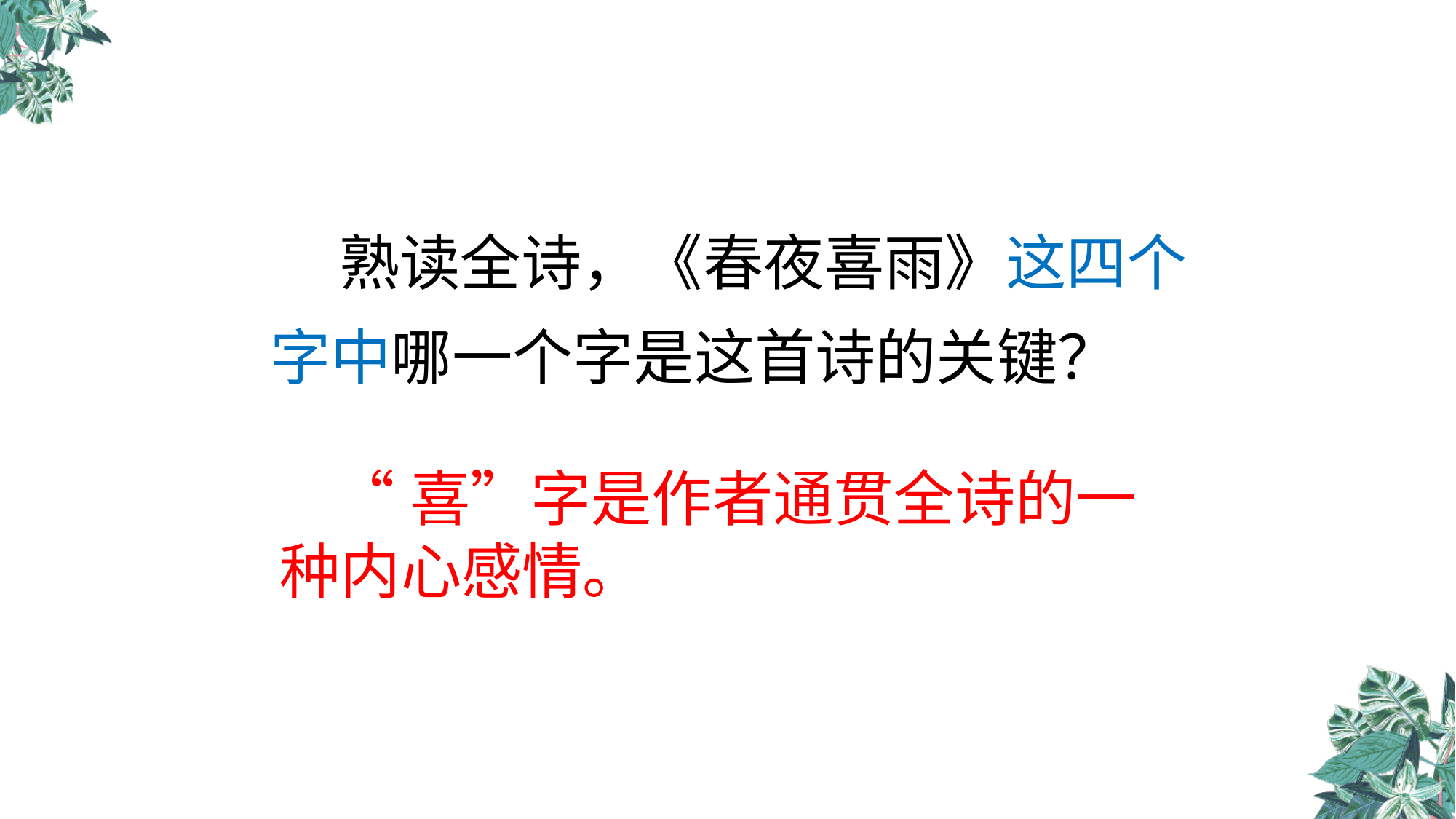

熟读全诗，《春夜喜雨》这四个字中哪一个字是这首诗的关键？
    “喜”字是作者通贯全诗的一种内心感情。